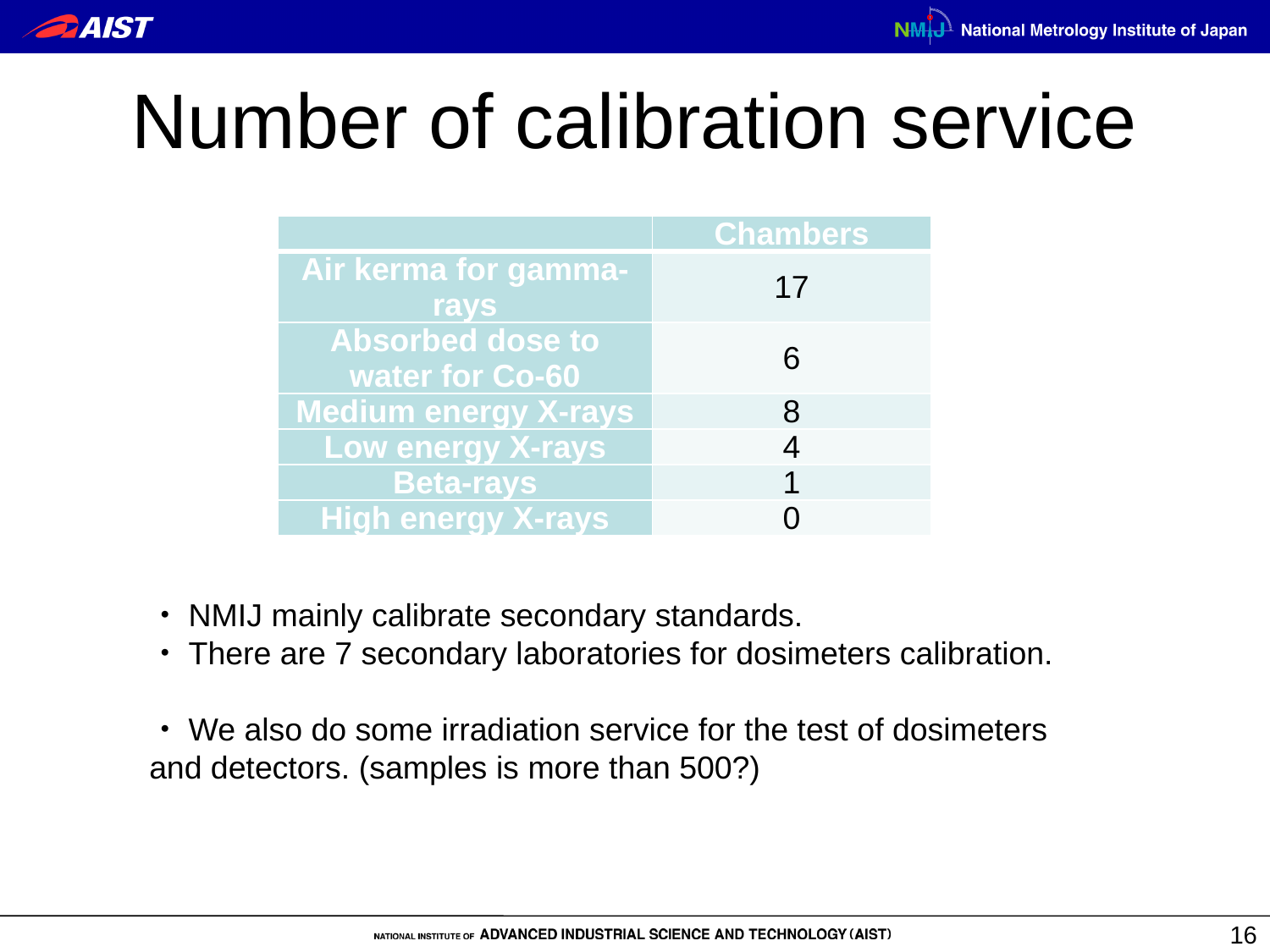

# Number of calibration service
|  | Chambers |
| --- | --- |
| Air kerma for gamma-rays | 17 |
| Absorbed dose to water for Co-60 | 6 |
| Medium energy X-rays | 8 |
| Low energy X-rays | 4 |
| Beta-rays | 1 |
| High energy X-rays | 0 |
・NMIJ mainly calibrate secondary standards.
・There are 7 secondary laboratories for dosimeters calibration.

・We also do some irradiation service for the test of dosimeters and detectors. (samples is more than 500?)
16